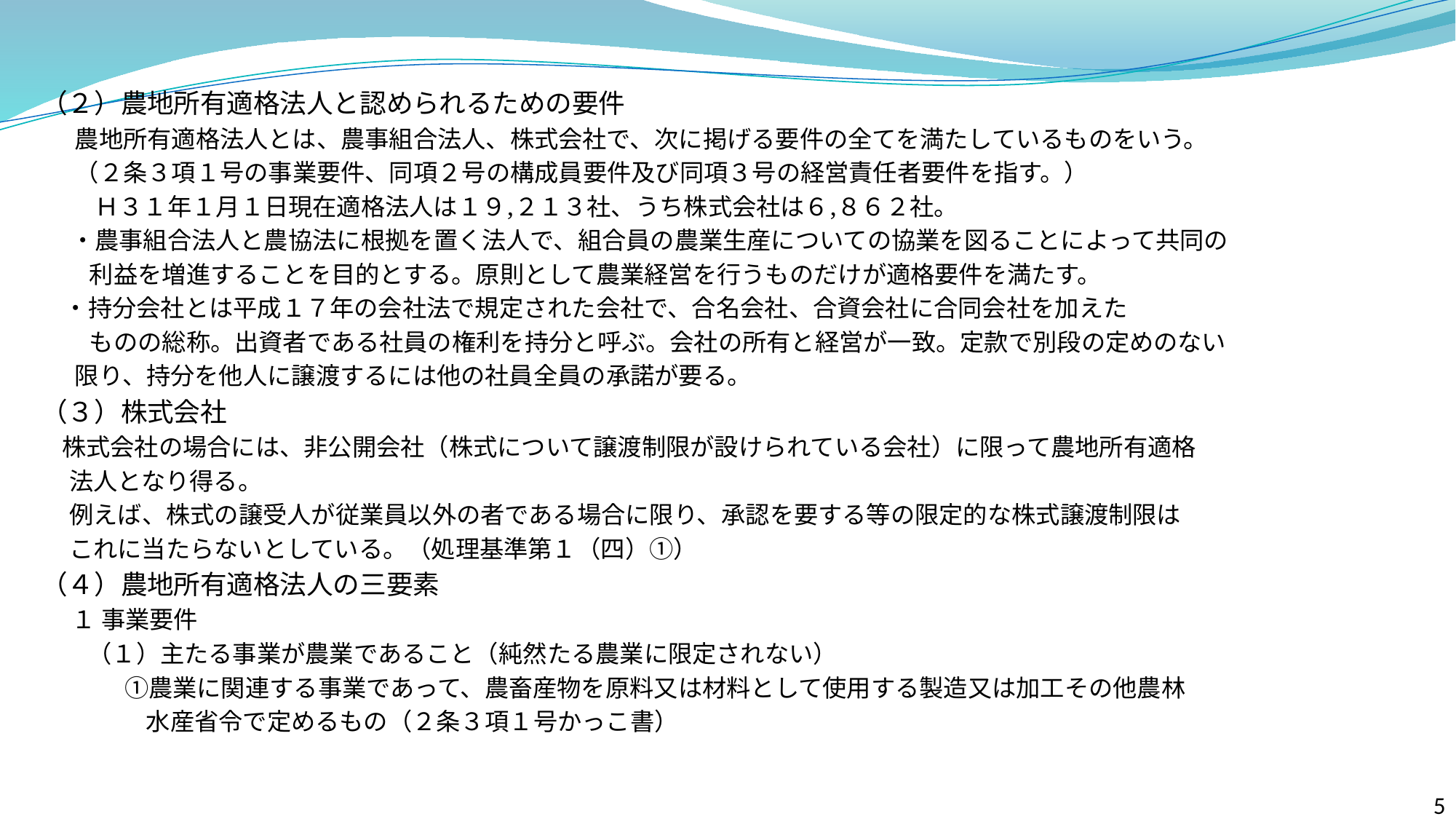

（２）農地所有適格法人と認められるための要件
      農地所有適格法人とは、農事組合法人、株式会社で、次に掲げる要件の全てを満たしているものをいう。
      （２条３項１号の事業要件、同項２号の構成員要件及び同項３号の経営責任者要件を指す。）
　　 Ｈ３１年１月１日現在適格法人は１９,２１３社、うち株式会社は６,８６２社。
　 ・農事組合法人と農協法に根拠を置く法人で、組合員の農業生産についての協業を図ることによって共同の
　　利益を増進することを目的とする。原則として農業経営を行うものだけが適格要件を満たす。
    ・持分会社とは平成１７年の会社法で規定された会社で、合名会社、合資会社に合同会社を加えた
　　ものの総称。出資者である社員の権利を持分と呼ぶ。会社の所有と経営が一致。定款で別段の定めのない
      限り、持分を他人に譲渡するには他の社員全員の承諾が要る。
（３）株式会社
       株式会社の場合には、非公開会社（株式について譲渡制限が設けられている会社）に限って農地所有適格
     法人となり得る。
     例えば、株式の譲受人が従業員以外の者である場合に限り、承認を要する等の限定的な株式譲渡制限は
     これに当たらないとしている。（処理基準第１（四）①）
（４）農地所有適格法人の三要素
  　１ 事業要件
 　　（１）主たる事業が農業であること（純然たる農業に限定されない）
　 　　 ①農業に関連する事業であって、農畜産物を原料又は材料として使用する製造又は加工その他農林
　　　      水産省令で定めるもの（２条３項１号かっこ書）

態	態　隊

5